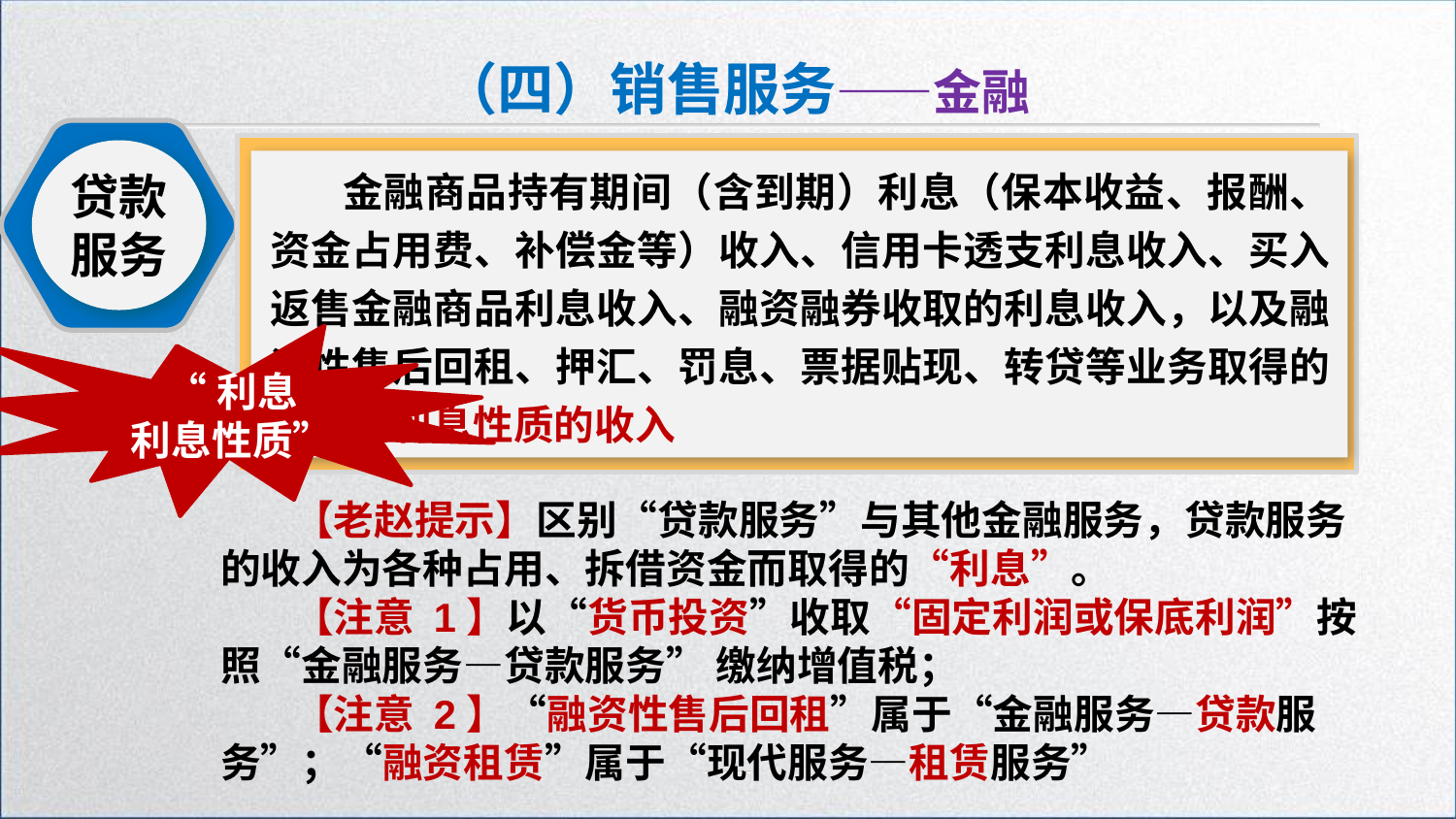

（四）销售服务——金融

贷款
服务

金融商品持有期间（含到期）利息（保本收益、报酬、资金占用费、补偿金等）收入、信用卡透支利息收入、买入返售金融商品利息收入、融资融券收取的利息收入，以及融资性售后回租、押汇、罚息、票据贴现、转贷等业务取得的利息及利息性质的收入
“利息
利息性质”
【老赵提示】区别“贷款服务”与其他金融服务，贷款服务的收入为各种占用、拆借资金而取得的“利息”。
【注意 1】以“货币投资”收取“固定利润或保底利润”按照“金融服务—贷款服务” 缴纳增值税；
【注意 2】“融资性售后回租”属于“金融服务—贷款服务”；“融资租赁”属于“现代服务—租赁服务”